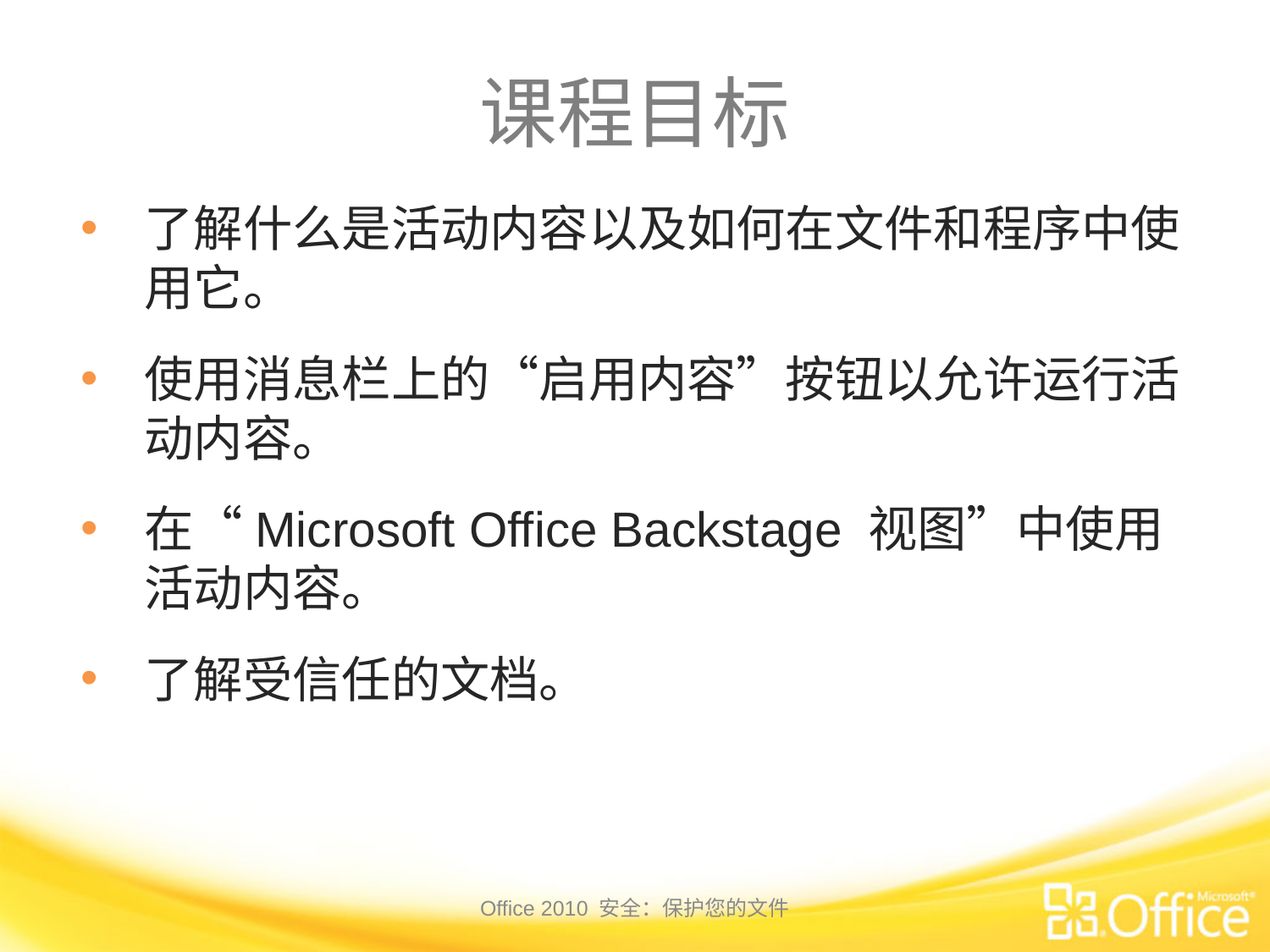

# 课程目标
了解什么是活动内容以及如何在文件和程序中使用它。
使用消息栏上的“启用内容”按钮以允许运行活动内容。
在“Microsoft Office Backstage 视图”中使用活动内容。
了解受信任的文档。
Office 2010 安全：保护您的文件